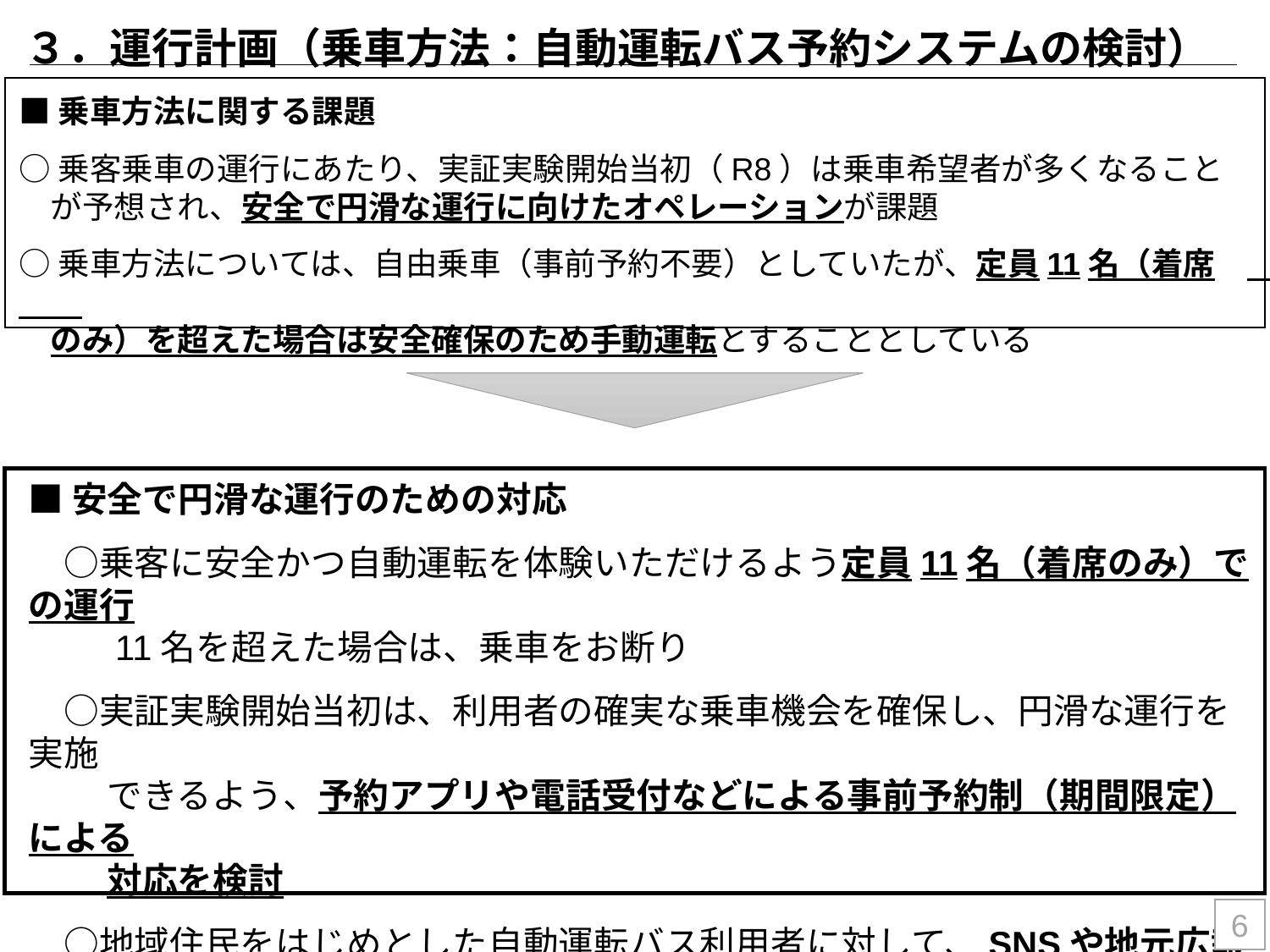

３．運行計画（乗車方法：自動運転バス予約システムの検討）

■乗車方法に関する課題

○乗客乗車の運行にあたり、実証実験開始当初（R8）は乗車希望者が多くなること
　が予想され、安全で円滑な運行に向けたオペレーションが課題

○乗車方法については、自由乗車（事前予約不要）としていたが、定員11名（着席
　のみ）を超えた場合は安全確保のため手動運転とすることとしている

■安全で円滑な運行のための対応

　○乗客に安全かつ自動運転を体験いただけるよう定員11名（着席のみ）での運行
　　 11名を超えた場合は、乗車をお断り

　○実証実験開始当初は、利用者の確実な乗車機会を確保し、円滑な運行を実施
　　 できるよう、予約アプリや電話受付などによる事前予約制（期間限定）による
　　 対応を検討

　○地域住民をはじめとした自動運転バス利用者に対して、SNSや地元広報紙など
　　 を通じて丁寧に乗車方法を周知
 6